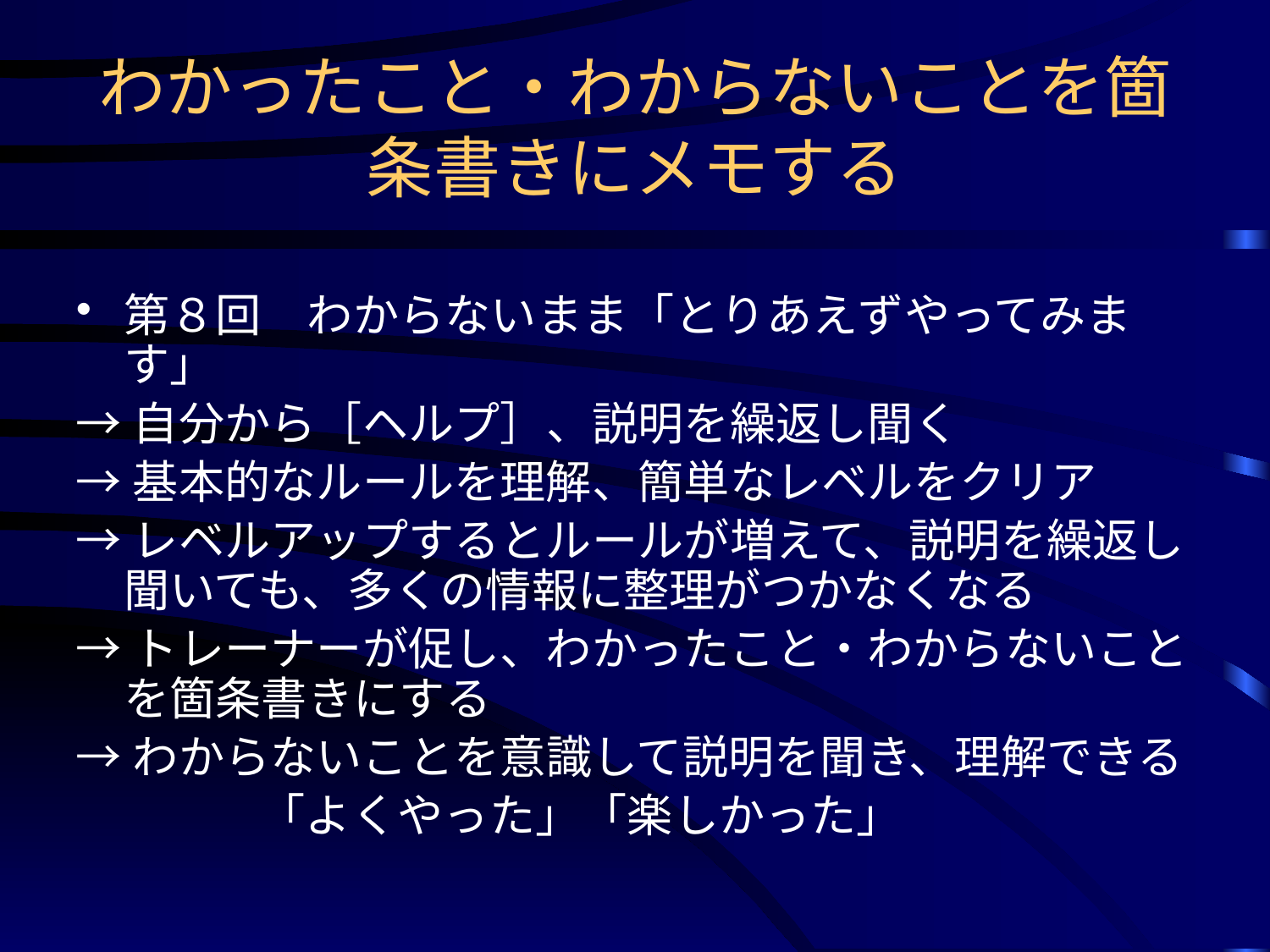

わかったこと・わからないことを箇条書きにメモする

第８回　わからないまま「とりあえずやってみます」
→自分から［ヘルプ］、説明を繰返し聞く
→基本的なルールを理解、簡単なレベルをクリア
→レベルアップするとルールが増えて、説明を繰返し聞いても、多くの情報に整理がつかなくなる
→トレーナーが促し、わかったこと・わからないことを箇条書きにする
→わからないことを意識して説明を聞き、理解できる
　　　　「よくやった」「楽しかった」